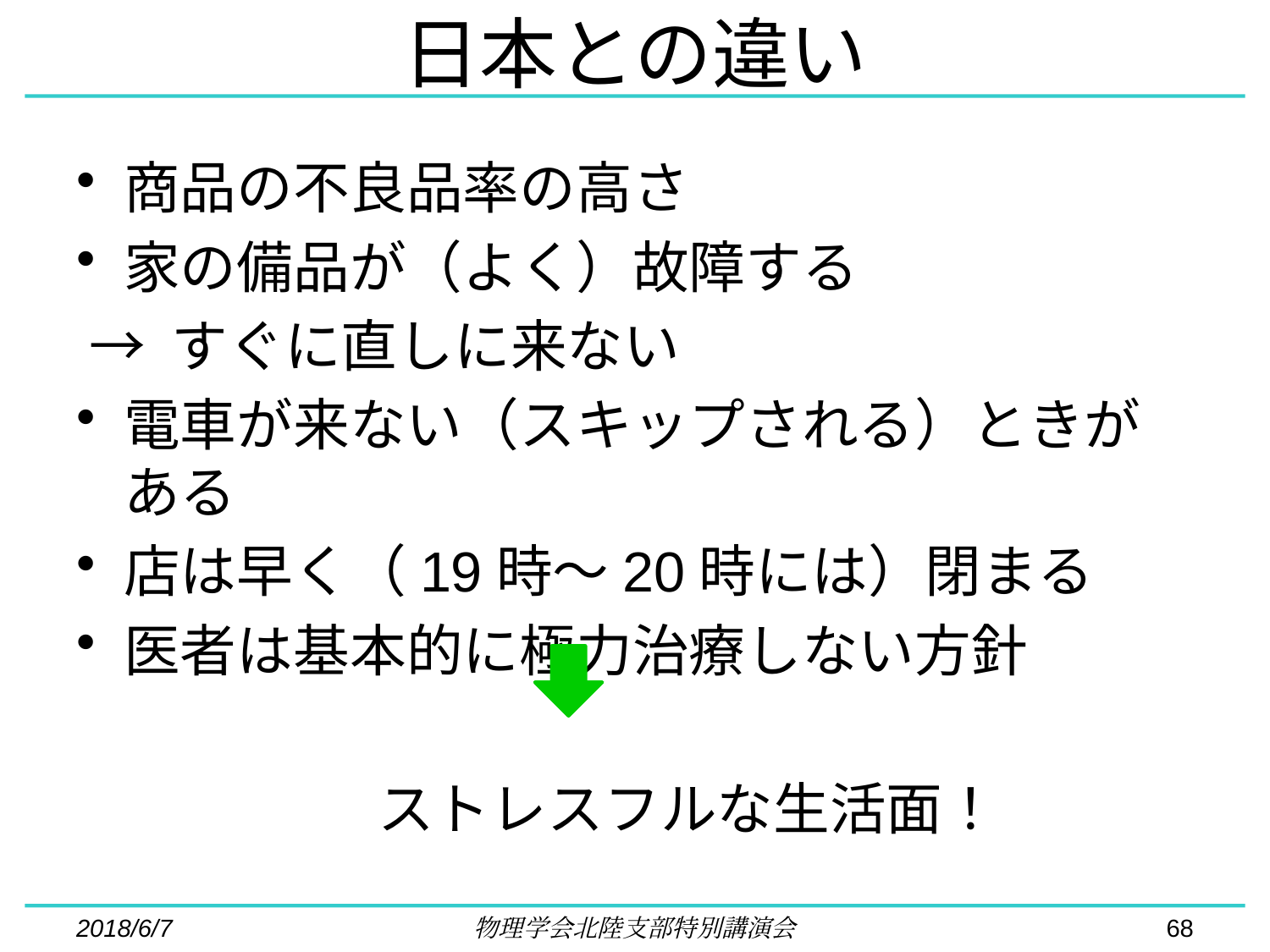

# 日本との違い
商品の不良品率の高さ
家の備品が（よく）故障する
 → すぐに直しに来ない
電車が来ない（スキップされる）ときがある
店は早く（19時～20時には）閉まる
医者は基本的に極力治療しない方針

			ストレスフルな生活面！

2018/6/7
物理学会北陸支部特別講演会
68